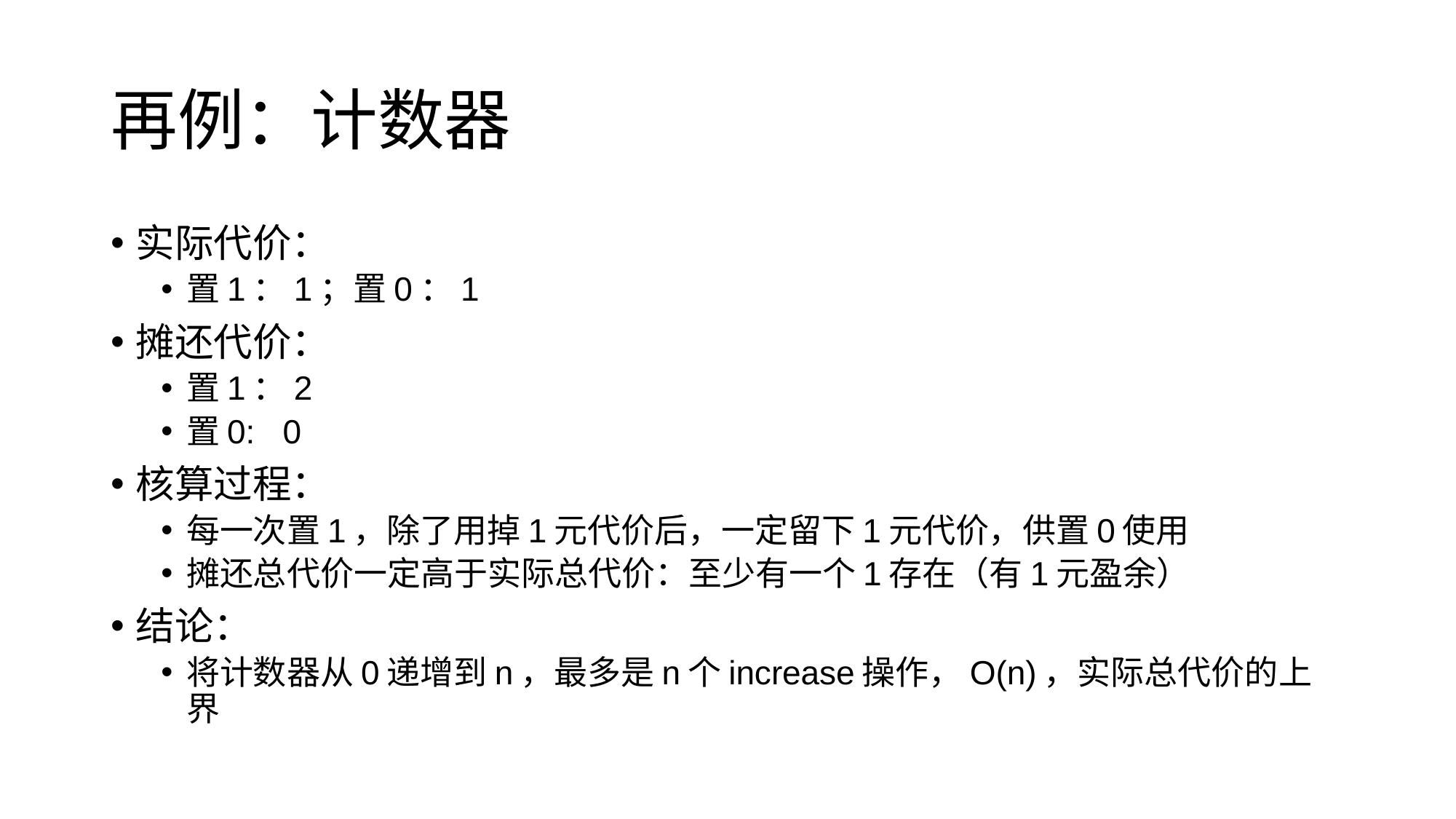

# 再例：计数器
实际代价：
置1：1；置0：1
摊还代价：
置1：2
置0:   0
核算过程：
每一次置1，除了用掉1元代价后，一定留下1元代价，供置0使用
摊还总代价一定高于实际总代价：至少有一个1存在（有1元盈余）
结论：
将计数器从0递增到n，最多是n个increase操作，O(n)，实际总代价的上界